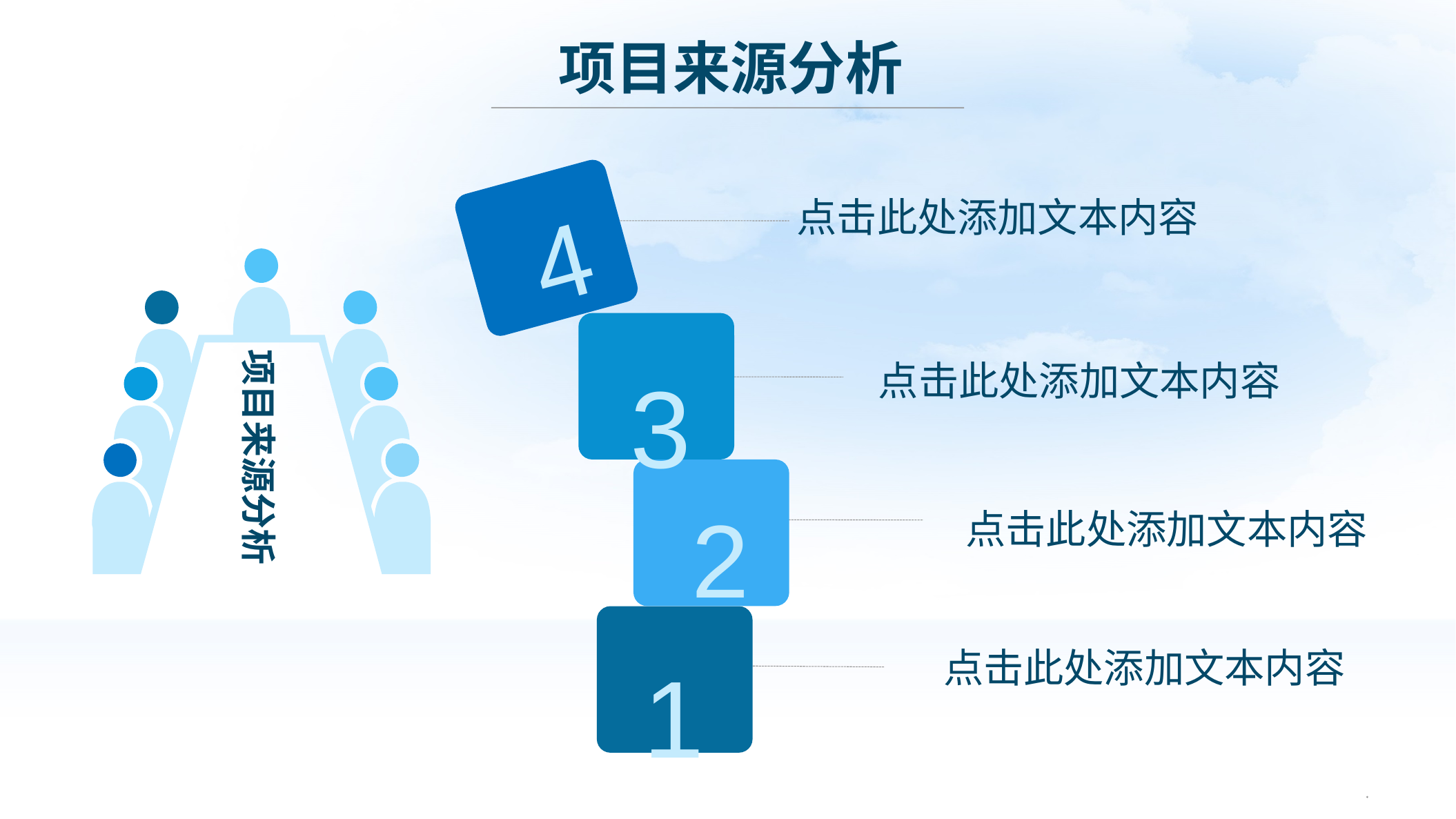

项目来源分析

4

点击此处添加文本内容

3
点击此处添加文本内容

项目来源分析
2

点击此处添加文本内容

1

点击此处添加文本内容

*